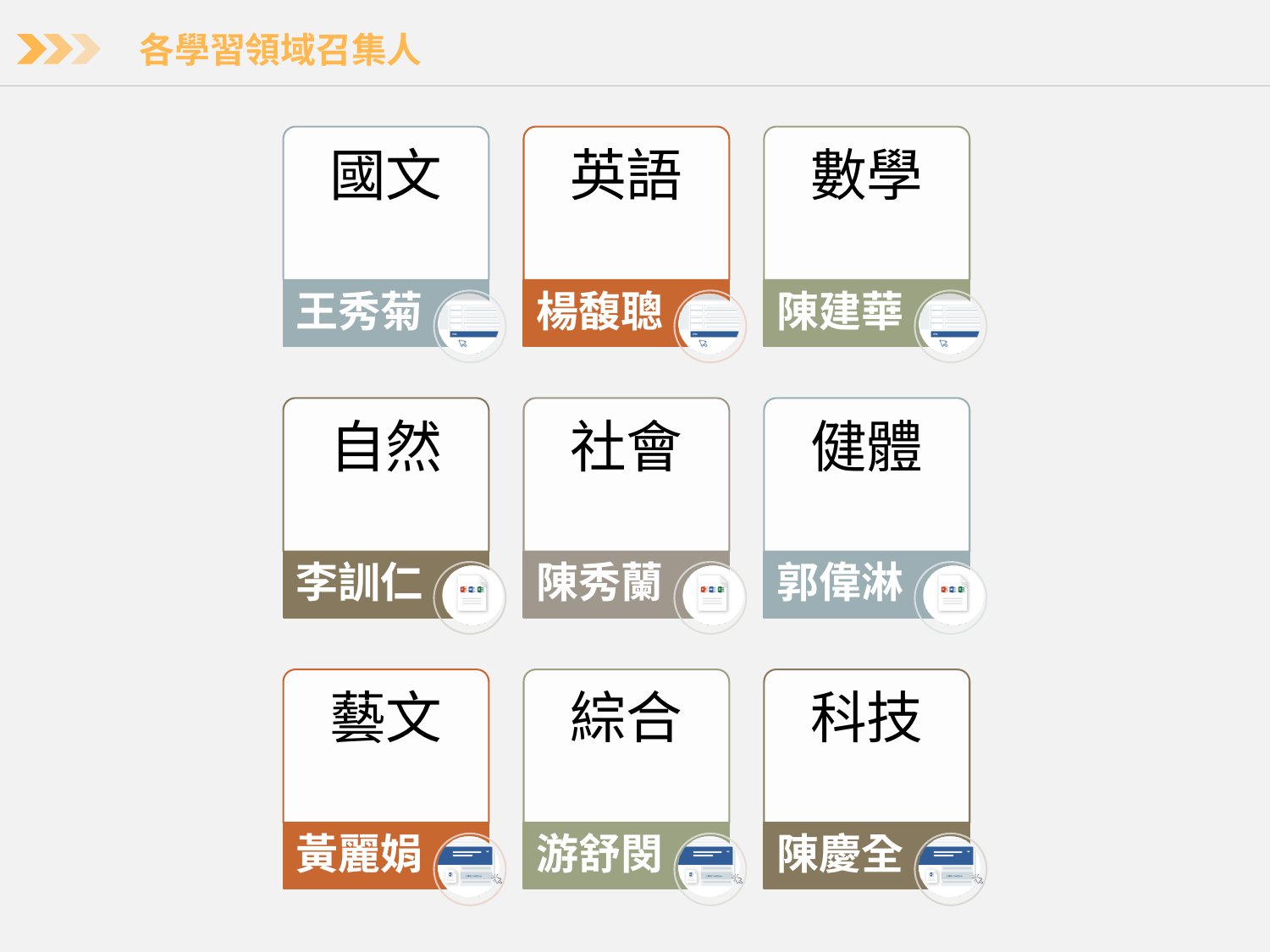

各學習領域召集人

國文
王秀菊
英語
楊馥聰
數學
陳建華
自然
李訓仁
社會
陳秀蘭
健體
郭偉淋
藝文
黃麗娟
綜合
游舒閔
科技
陳慶全